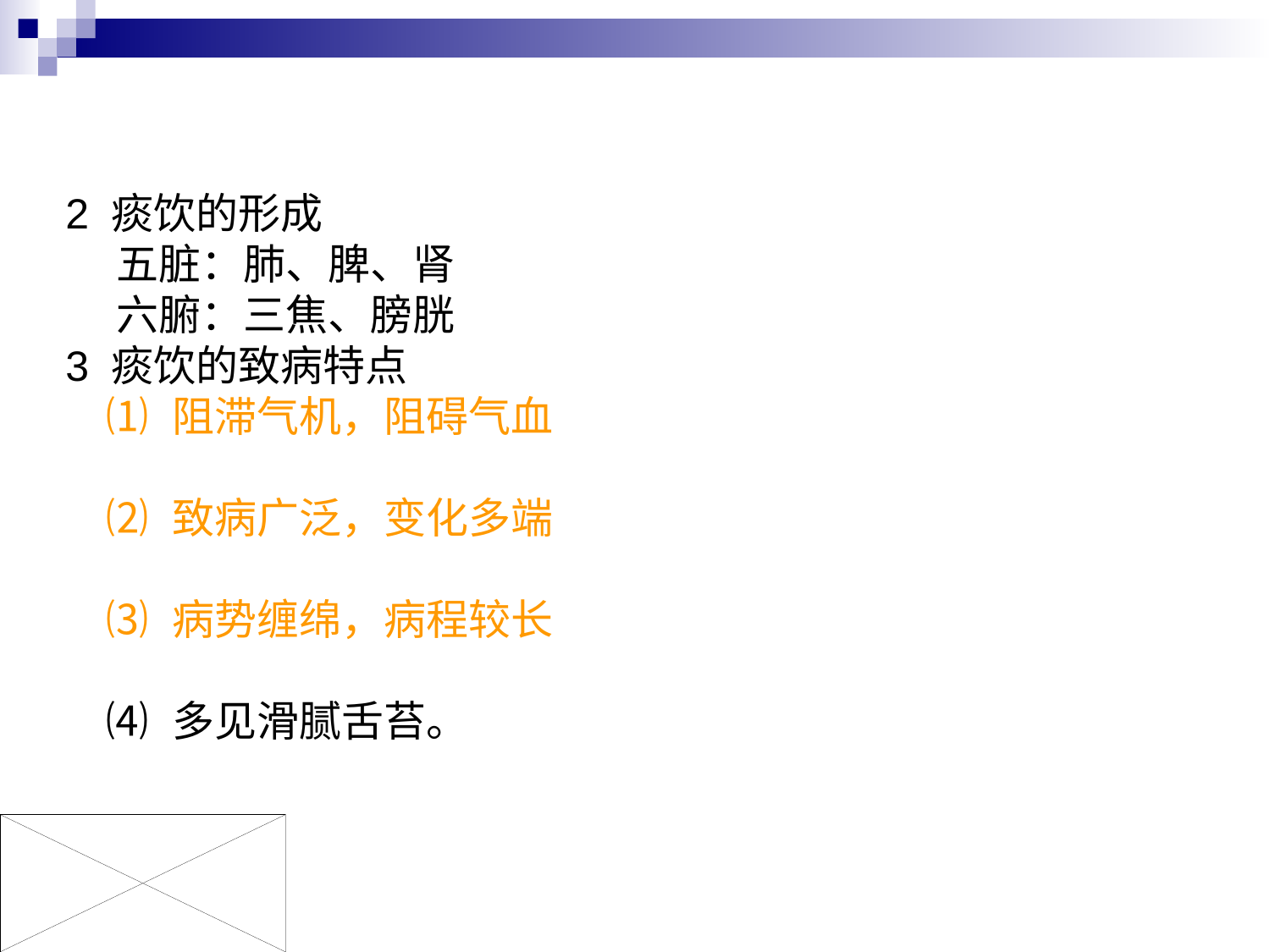

2 痰饮的形成
   五脏：肺、脾、肾
   六腑：三焦、膀胱
3 痰饮的致病特点
   ⑴ 阻滞气机，阻碍气血

   ⑵ 致病广泛，变化多端

   ⑶ 病势缠绵，病程较长

   ⑷ 多见滑腻舌苔。